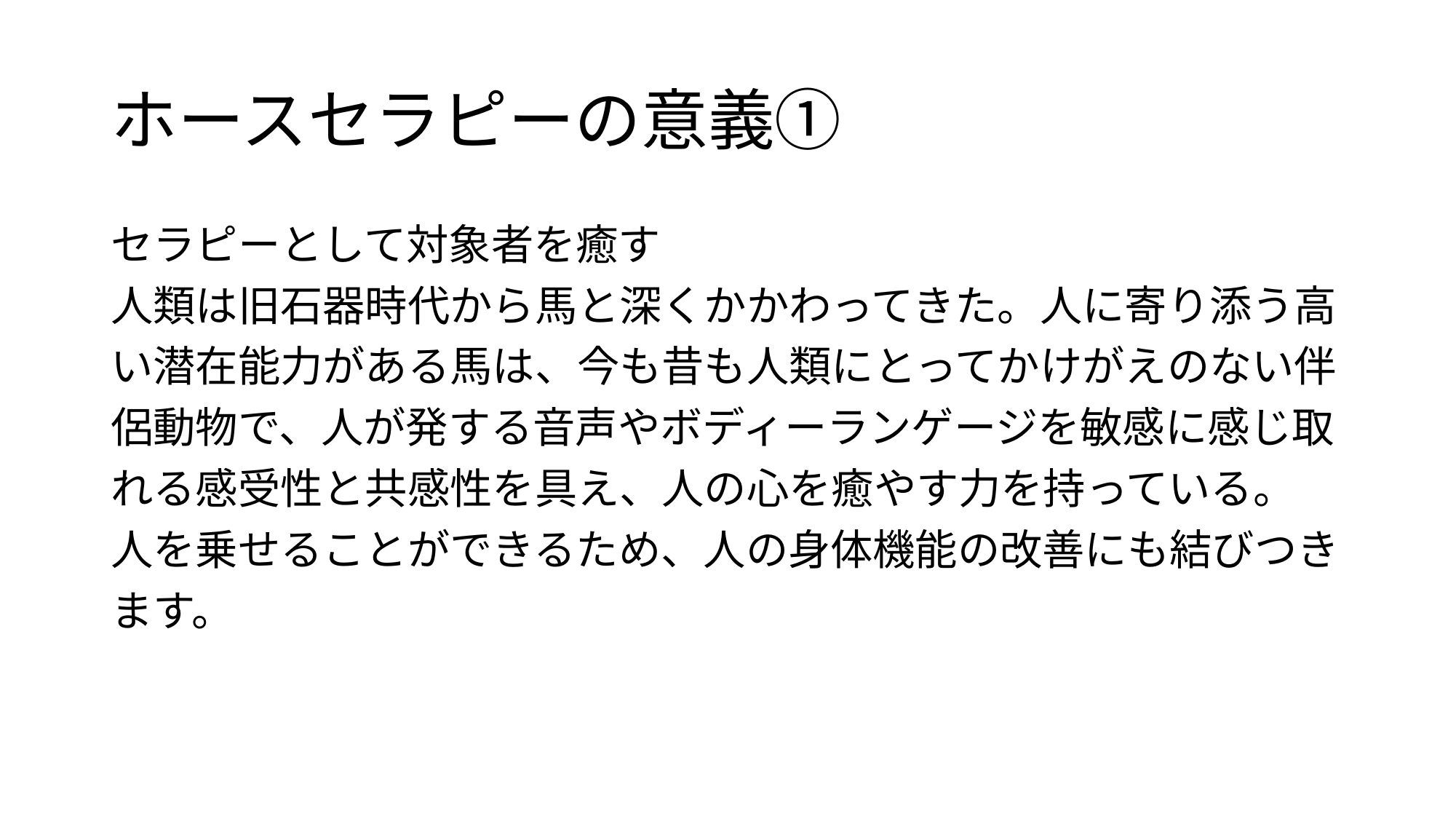

# ホースセラピーの意義①
セラピーとして対象者を癒す
人類は旧石器時代から馬と深くかかわってきた。人に寄り添う高
い潜在能力がある馬は、今も昔も人類にとってかけがえのない伴
侶動物で、人が発する音声やボディーランゲージを敏感に感じ取
れる感受性と共感性を具え、人の心を癒やす力を持っている。
人を乗せることができるため、人の身体機能の改善にも結びつき
ます。